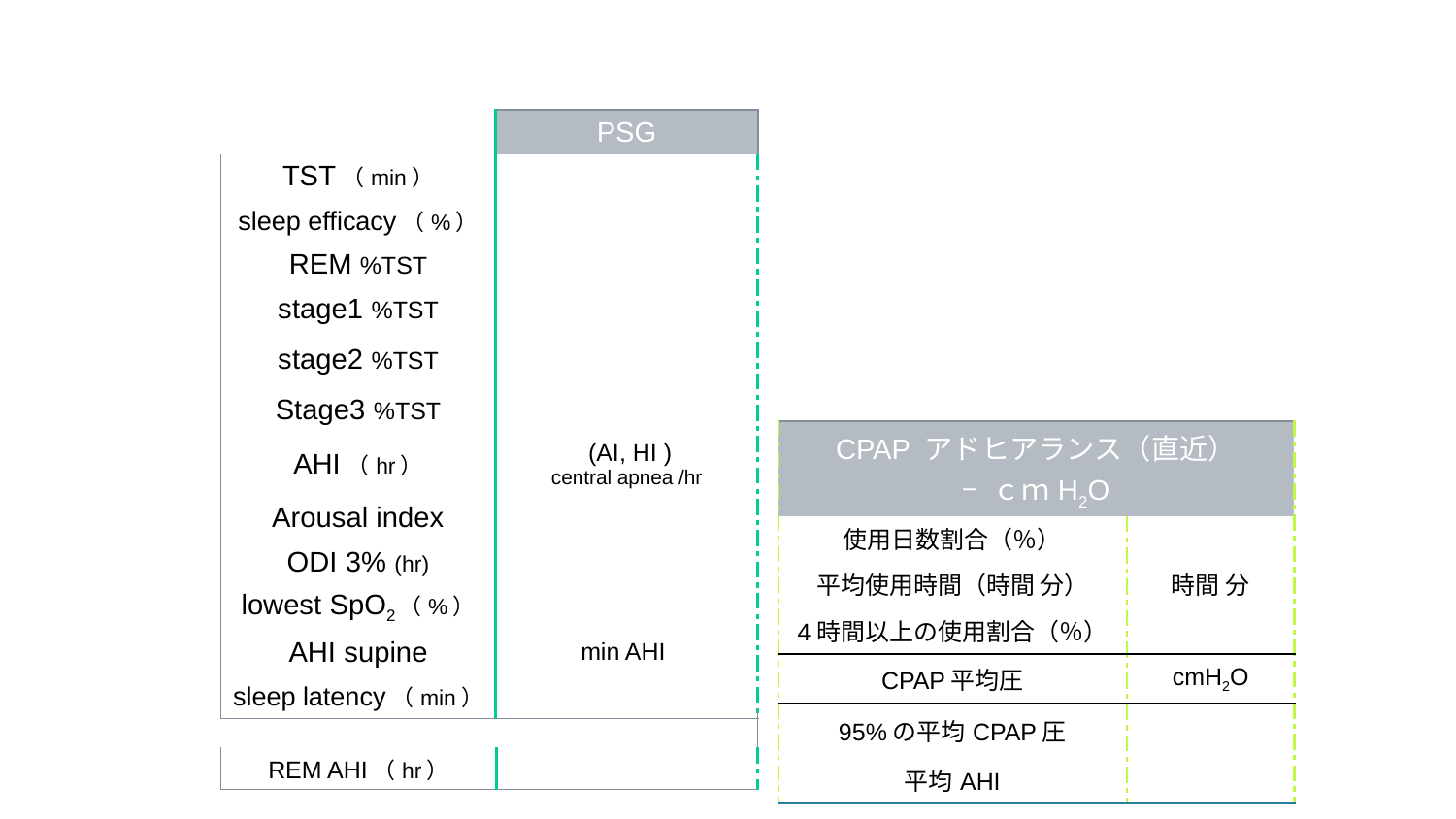

|  | PSG |
| --- | --- |
| TST（min） |  |
| sleep efficacy（%） |  |
| REM %TST |  |
| stage1 %TST |  |
| stage2 %TST |  |
| Stage3 %TST |  |
| AHI（hr） | (AI, HI ) central apnea /hr |
| Arousal index |  |
| ODI 3% (hr) |  |
| lowest SpO2（%） |  |
| AHI supine | min AHI |
| sleep latency（min） |  |
| CPAP アドヒアランス（直近） − ｃｍH2O |  |
| --- | --- |
| 使用日数割合（％） |  |
| 平均使用時間（時間 分） | 時間 分 |
| 4時間以上の使用割合（％） |  |
| CPAP平均圧 | cmH2O |
| 95%の平均CPAP圧 |  |
| 平均AHI |  |
|  |  |
| --- | --- |
| REM AHI（hr） |  |